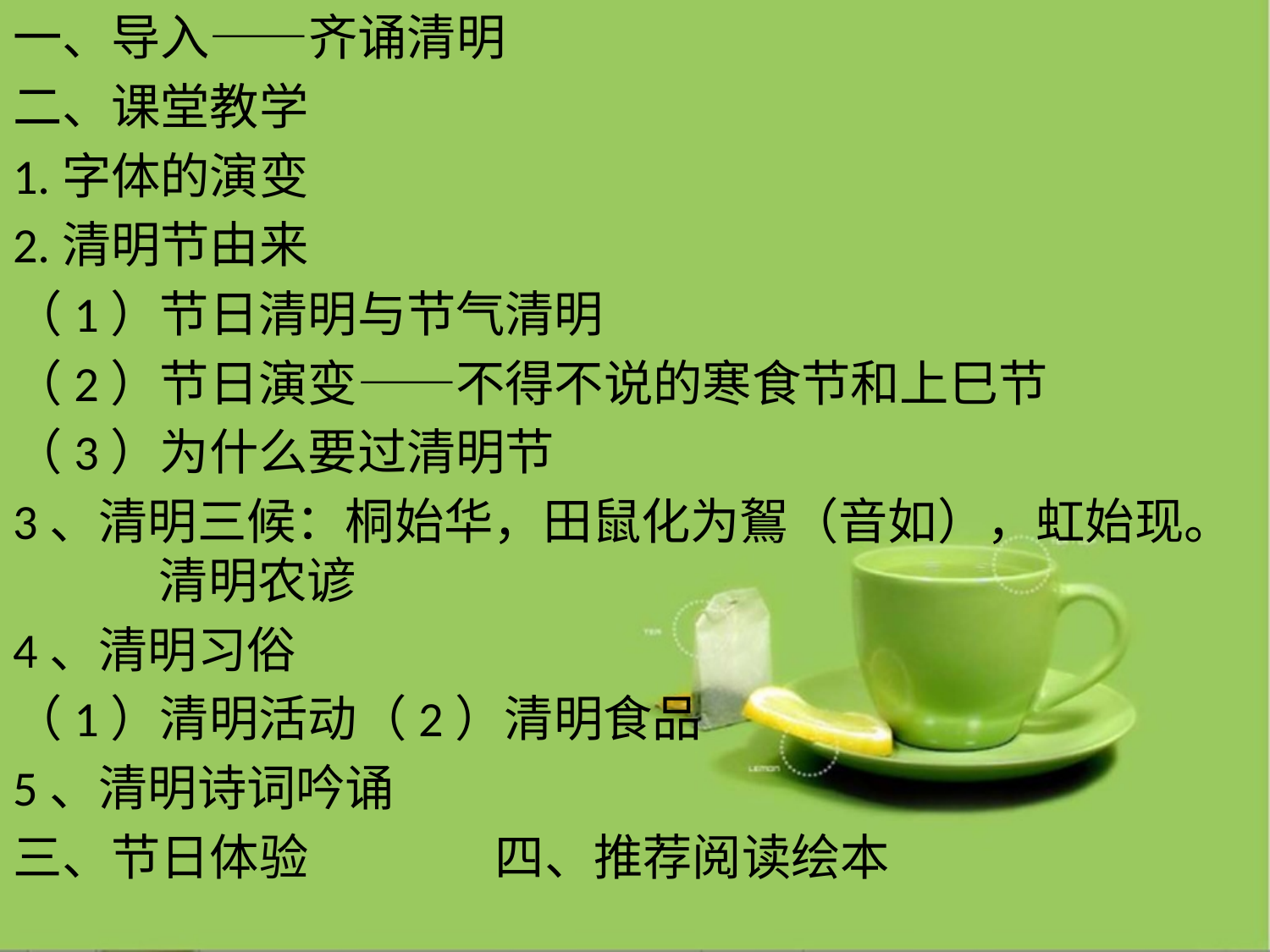

一、导入——齐诵清明
二、课堂教学
1.字体的演变
2.清明节由来
（1）节日清明与节气清明
（2）节日演变——不得不说的寒食节和上巳节
（3）为什么要过清明节
3、清明三候：桐始华，田鼠化为鴽（音如），虹始现。            清明农谚
4、清明习俗
（1）清明活动（2）清明食品
5、清明诗词吟诵
三、节日体验                 四、推荐阅读绘本